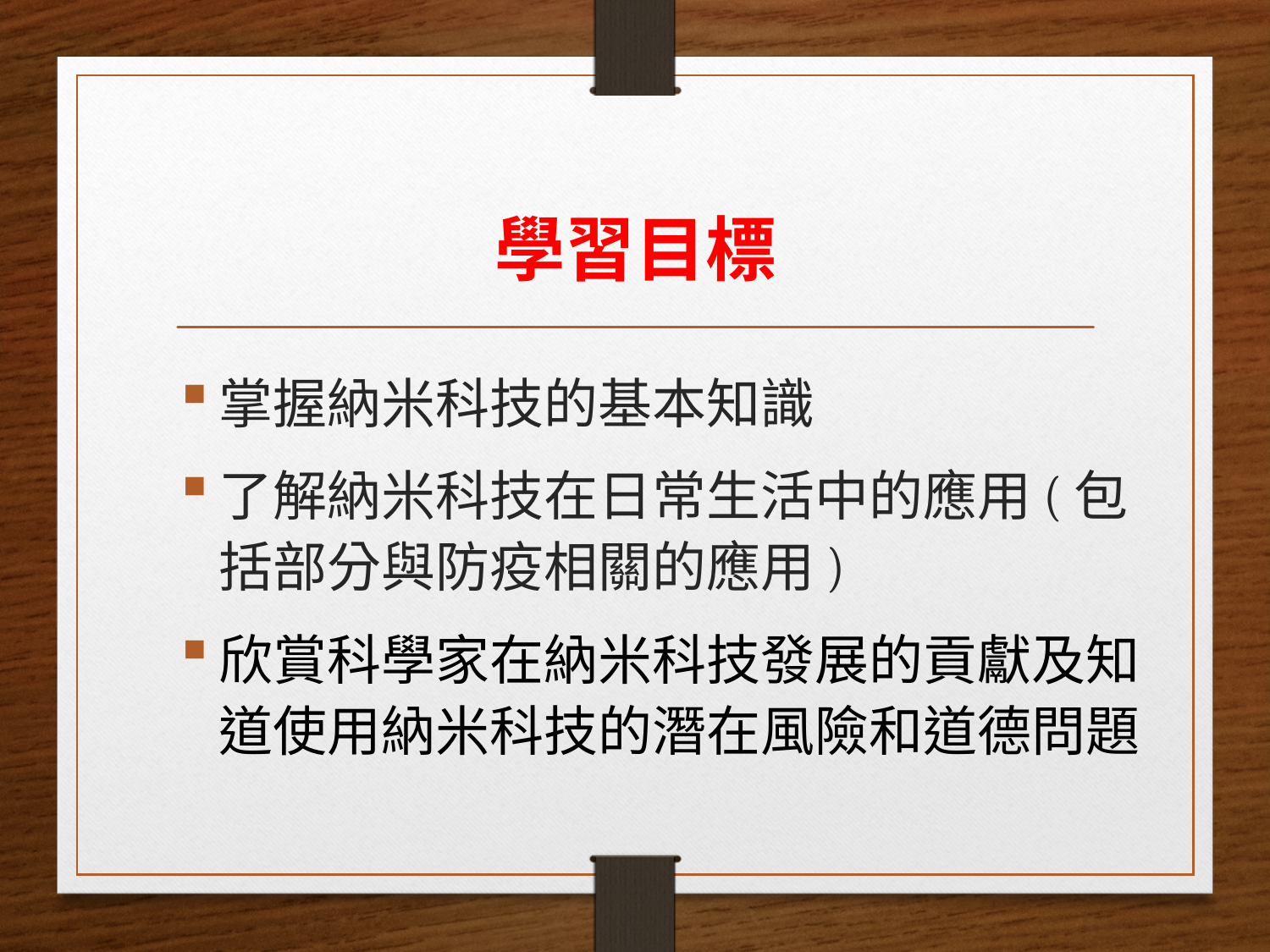

# 學習目標
掌握納米科技的基本知識
了解納米科技在日常生活中的應用(包括部分與防疫相關的應用)
欣賞科學家在納米科技發展的貢獻及知道使用納米科技的潛在風險和道德問題